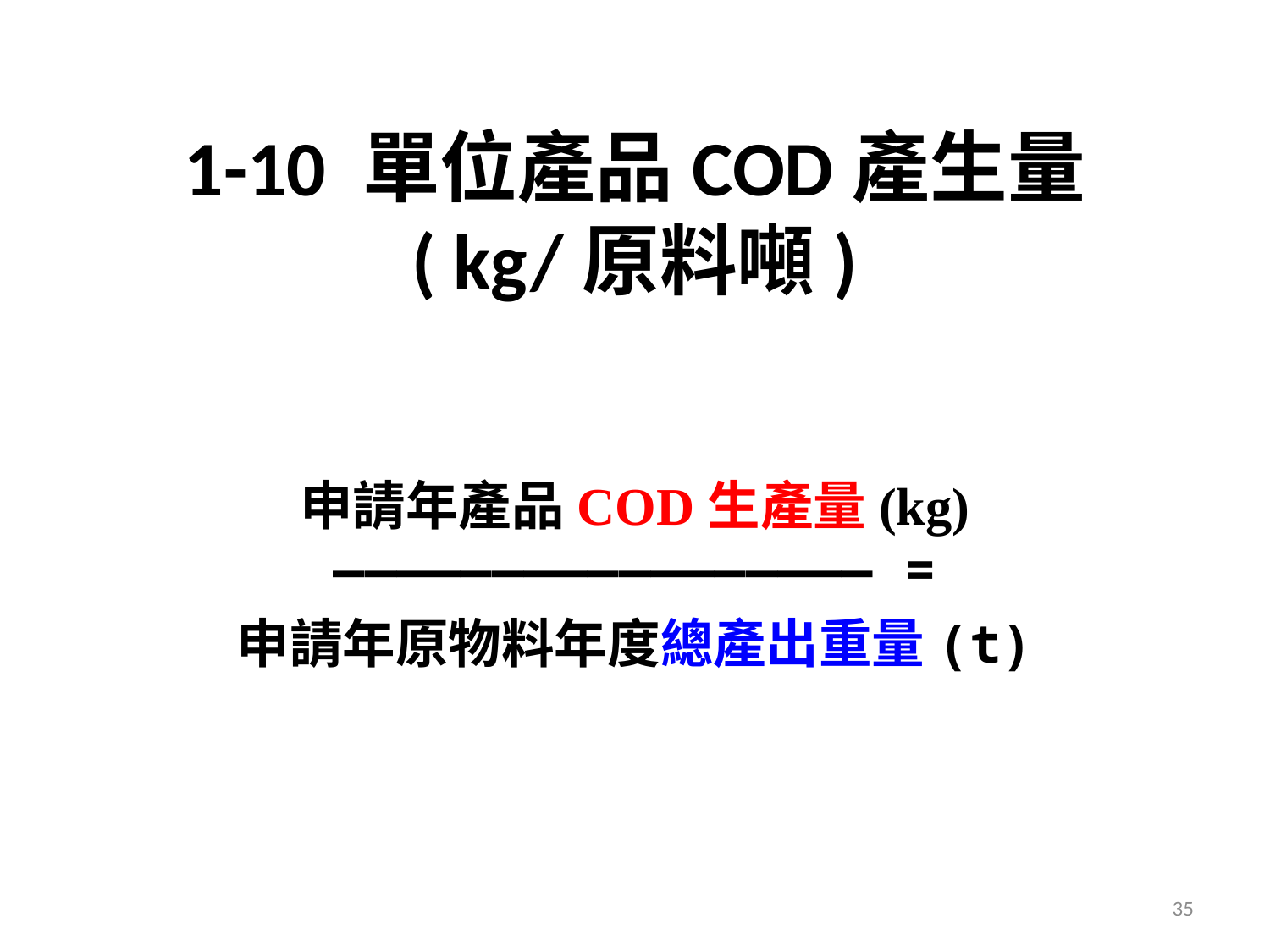

# 1-10 單位產品COD產生量 ( kg/原料噸)
申請年產品COD生產量(kg) ――――――――――――――――― =
申請年原物料年度總產出重量(t)

35